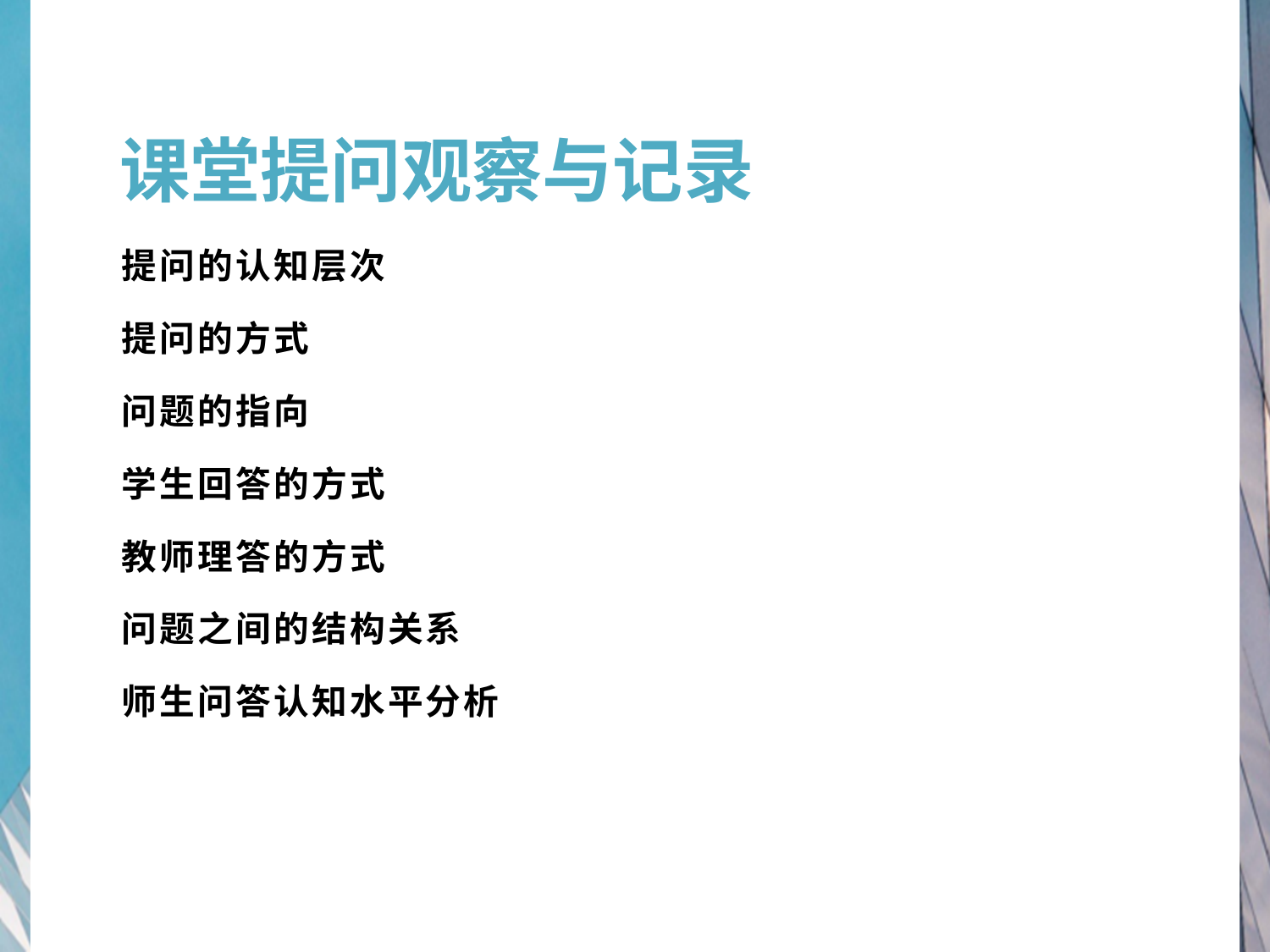

# 课堂提问观察与记录
提问的认知层次
提问的方式
问题的指向
学生回答的方式
教师理答的方式
问题之间的结构关系
师生问答认知水平分析